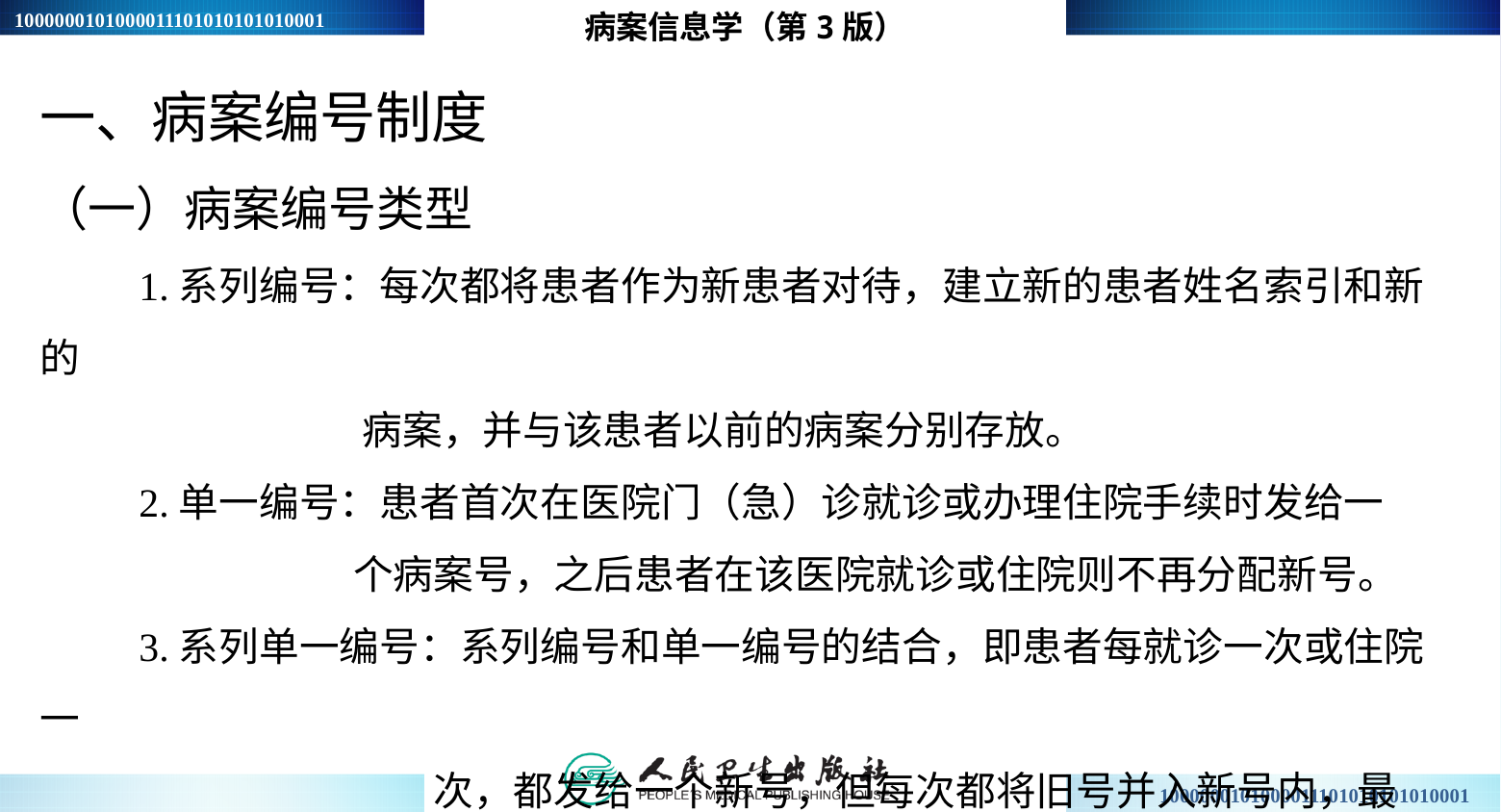

病案信息学（第3版）
一、病案编号制度
（一）病案编号类型
1.系列编号：每次都将患者作为新患者对待，建立新的患者姓名索引和新的
                        病案，并与该患者以前的病案分别存放。
2.单一编号：患者首次在医院门（急）诊就诊或办理住院手续时发给一
                       个病案号，之后患者在该医院就诊或住院则不再分配新号。
3.系列单一编号：系列编号和单一编号的结合，即患者每就诊一次或住院一
                                次，都发给一个新号，但每次都将旧号并入新号内，最
                                终患者只有一个号码，病案也都集中在最新的病案内。